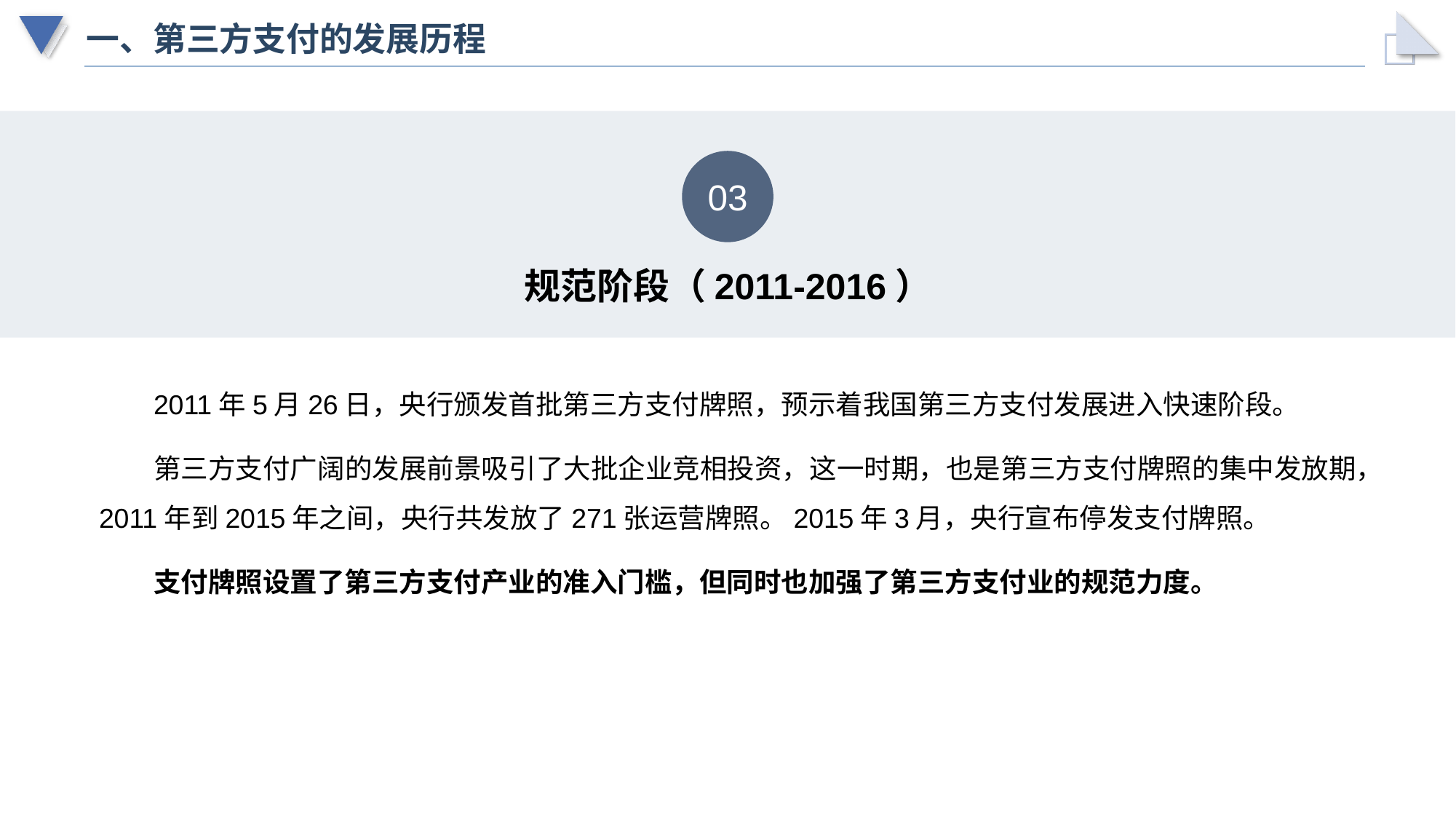

# 一、第三方支付的发展历程

03
规范阶段（2011-2016）
2011年5月26日，央行颁发首批第三方支付牌照，预示着我国第三方支付发展进入快速阶段。
第三方支付广阔的发展前景吸引了大批企业竞相投资，这一时期，也是第三方支付牌照的集中发放期，2011年到2015年之间，央行共发放了271张运营牌照。2015年3月，央行宣布停发支付牌照。
支付牌照设置了第三方支付产业的准入门槛，但同时也加强了第三方支付业的规范力度。